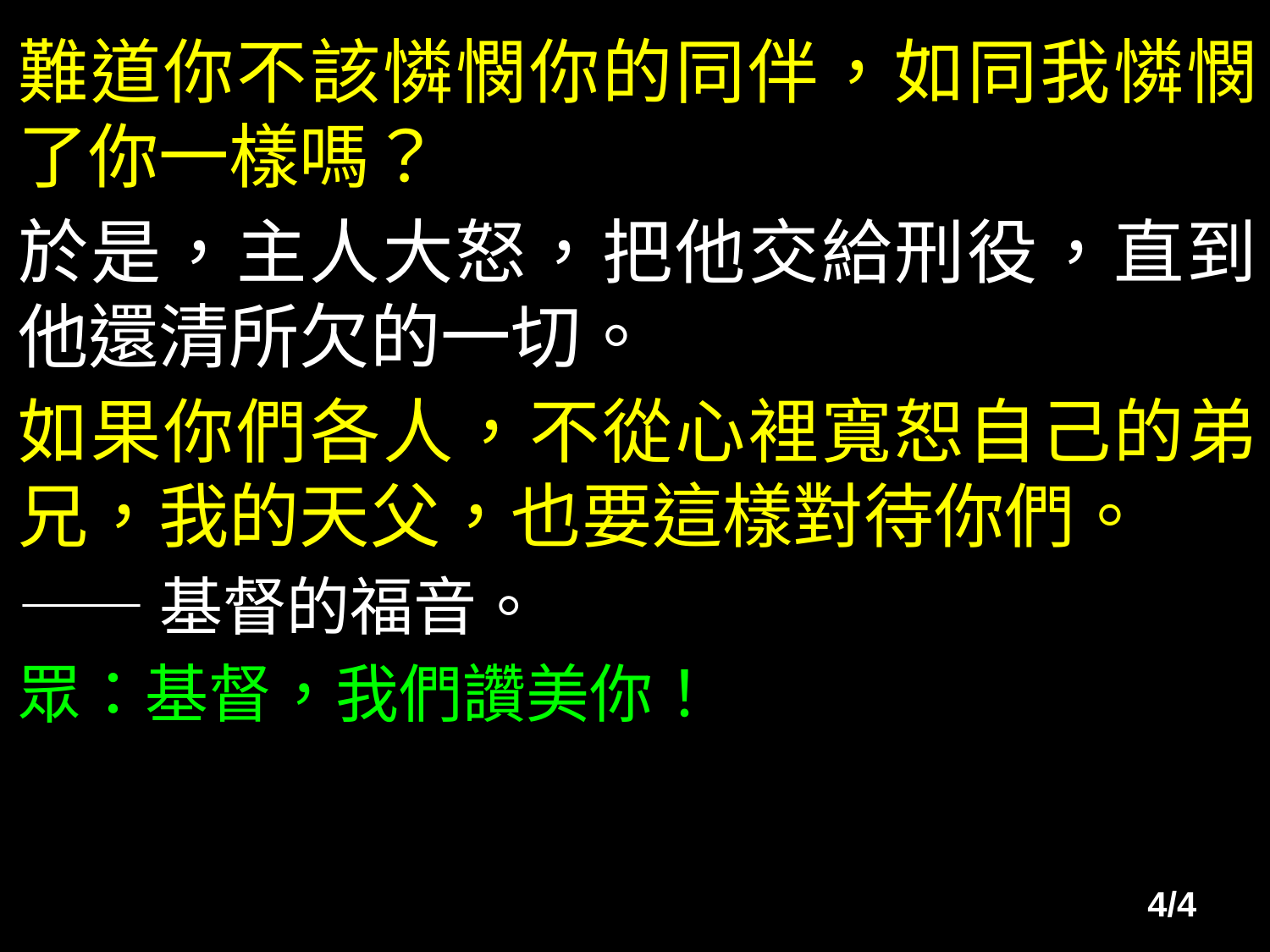

難道你不該憐憫你的同伴，如同我憐憫了你一樣嗎？
於是，主人大怒，把他交給刑役，直到他還清所欠的一切。
如果你們各人，不從心裡寬恕自己的弟兄，我的天父，也要這樣對待你們。
——基督的福音。
眾：基督，我們讚美你！

4/4